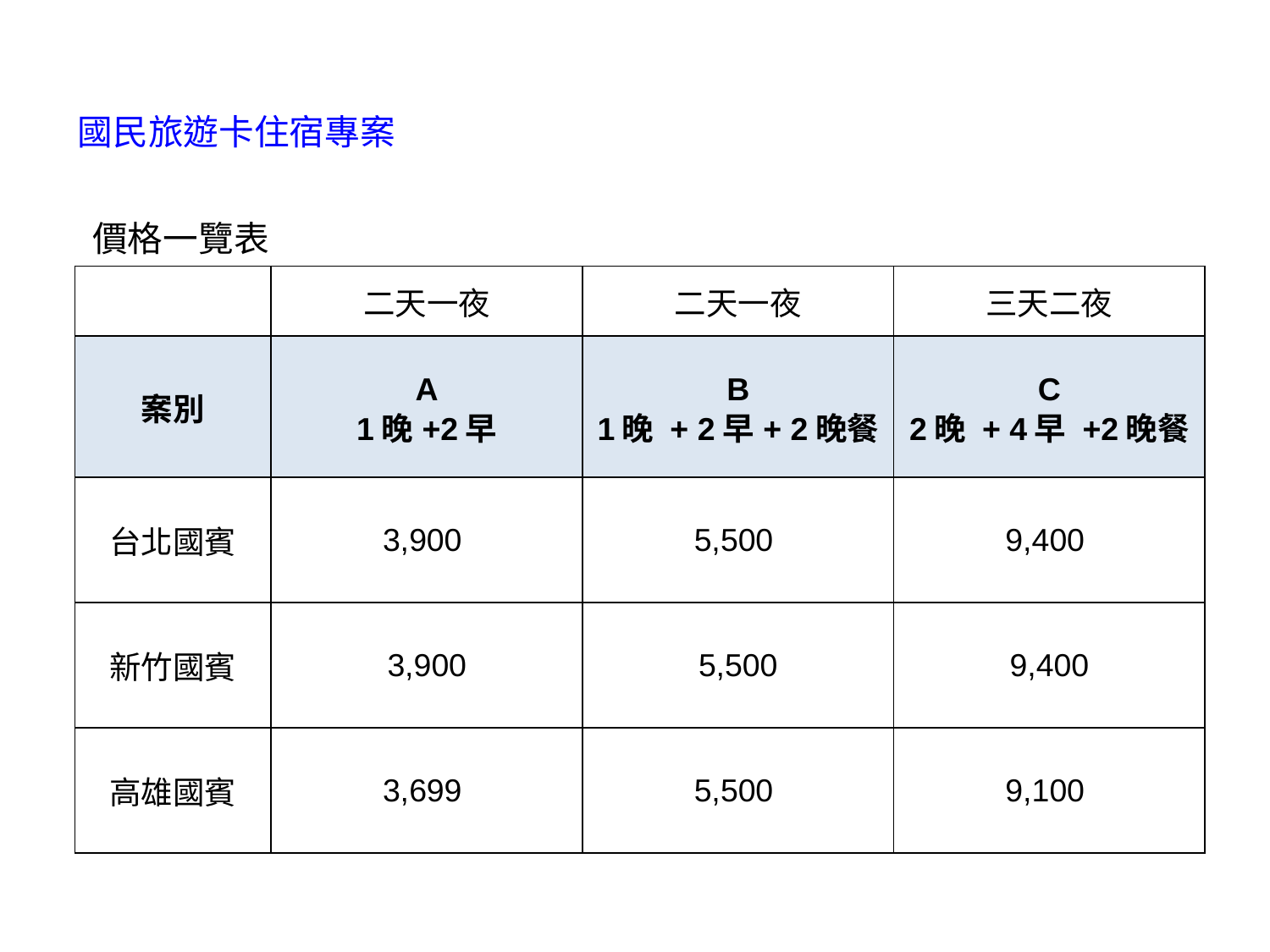

國民旅遊卡住宿專案
價格一覽表
|  | 二天一夜 | 二天一夜 | 三天二夜 |
| --- | --- | --- | --- |
| 案別 | A 1晚+2早 | B 1晚 + 2早+ 2晚餐 | C 2晚 + 4早 +2晚餐 |
| 台北國賓 | 3,900 | 5,500 | 9,400 |
| 新竹國賓 | 3,900 | 5,500 | 9,400 |
| 高雄國賓 | 3,699 | 5,500 | 9,100 |